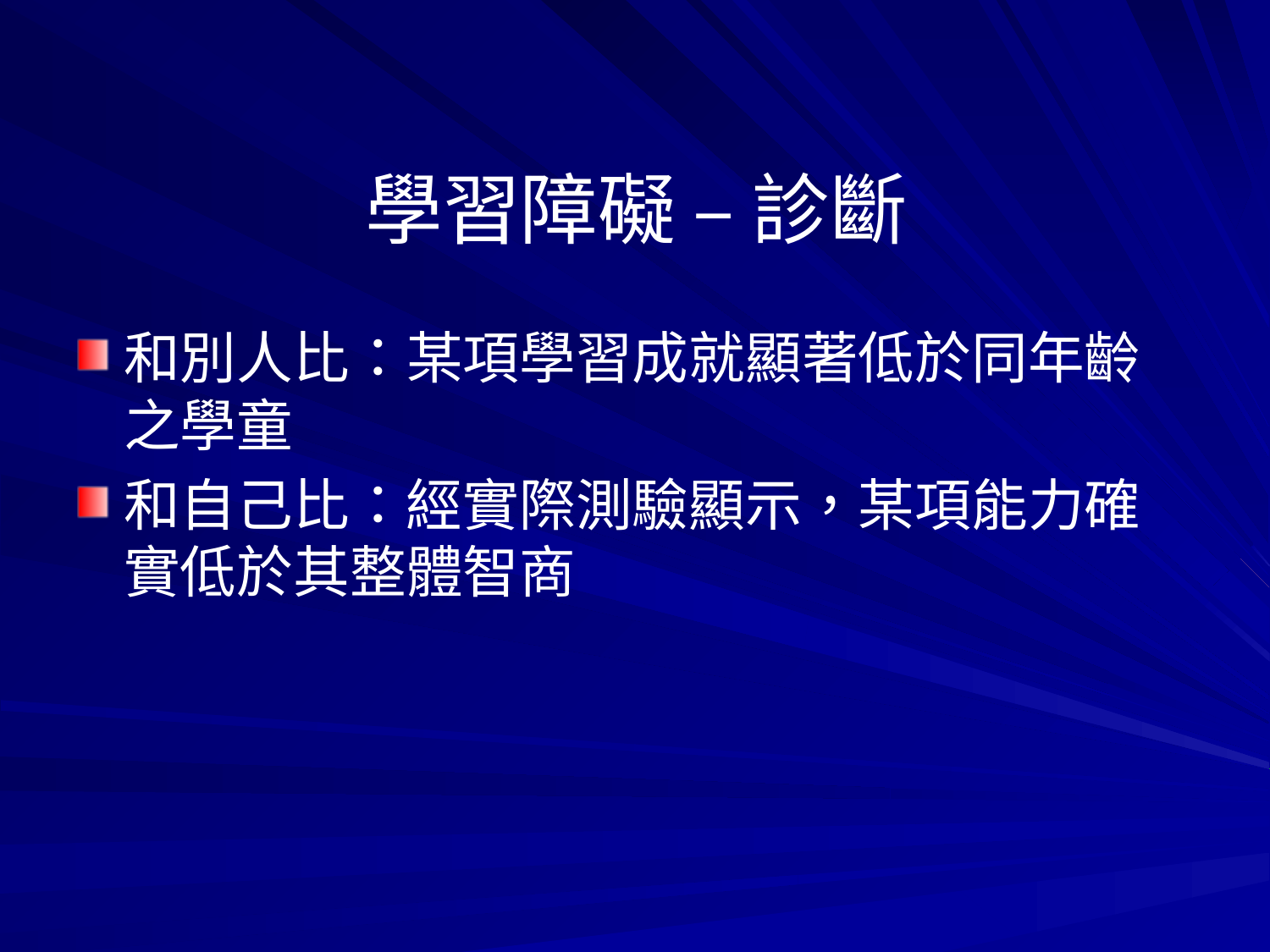

# 學習障礙 – 診斷
和別人比：某項學習成就顯著低於同年齡之學童
和自己比：經實際測驗顯示，某項能力確實低於其整體智商